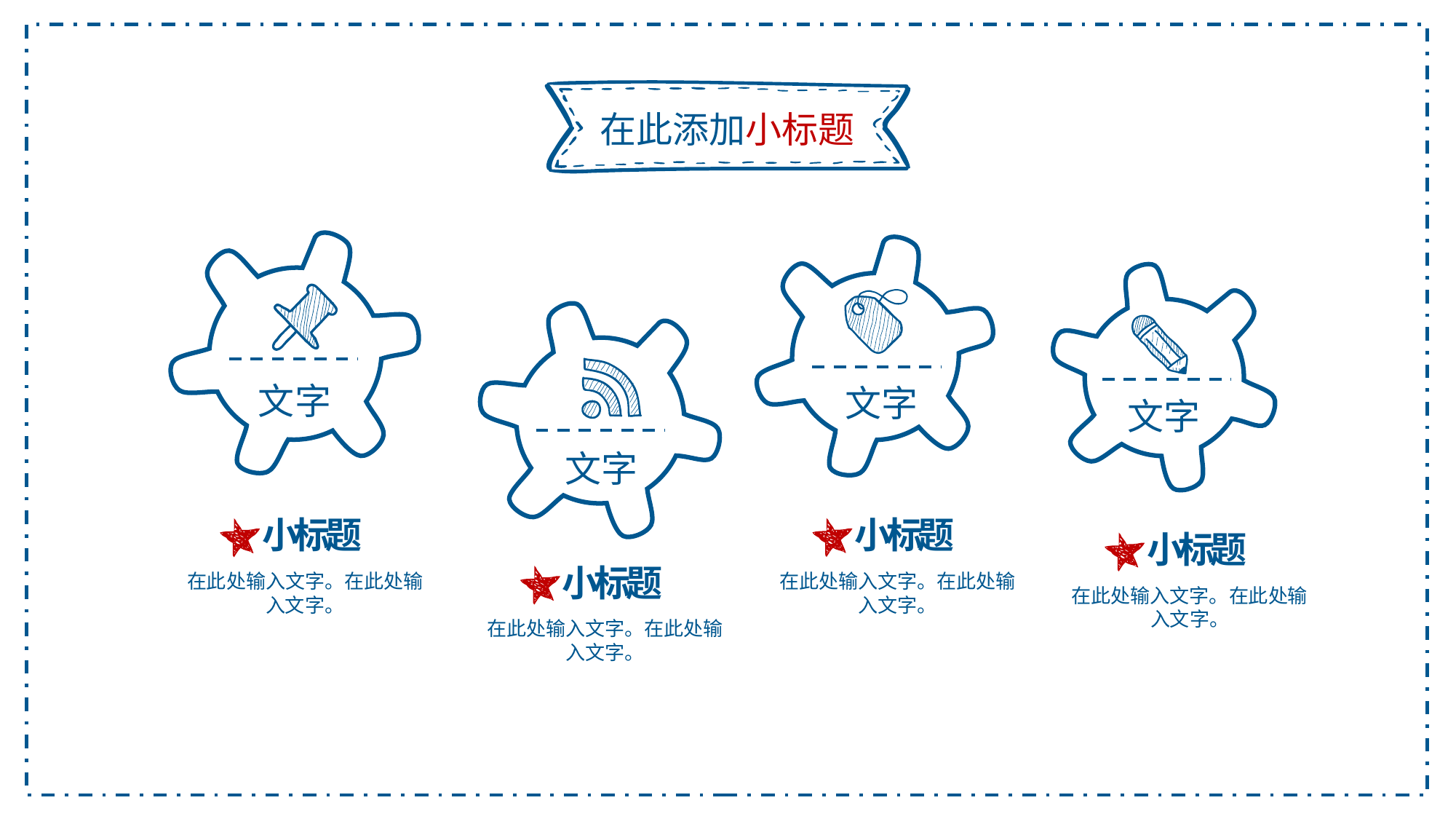

在此添加小标题

文字
文字
文字
文字
小标题
小标题

小标题

小标题
在此处输入文字。在此处输入文字。
在此处输入文字。在此处输入文字。

在此处输入文字。在此处输入文字。
在此处输入文字。在此处输入文字。